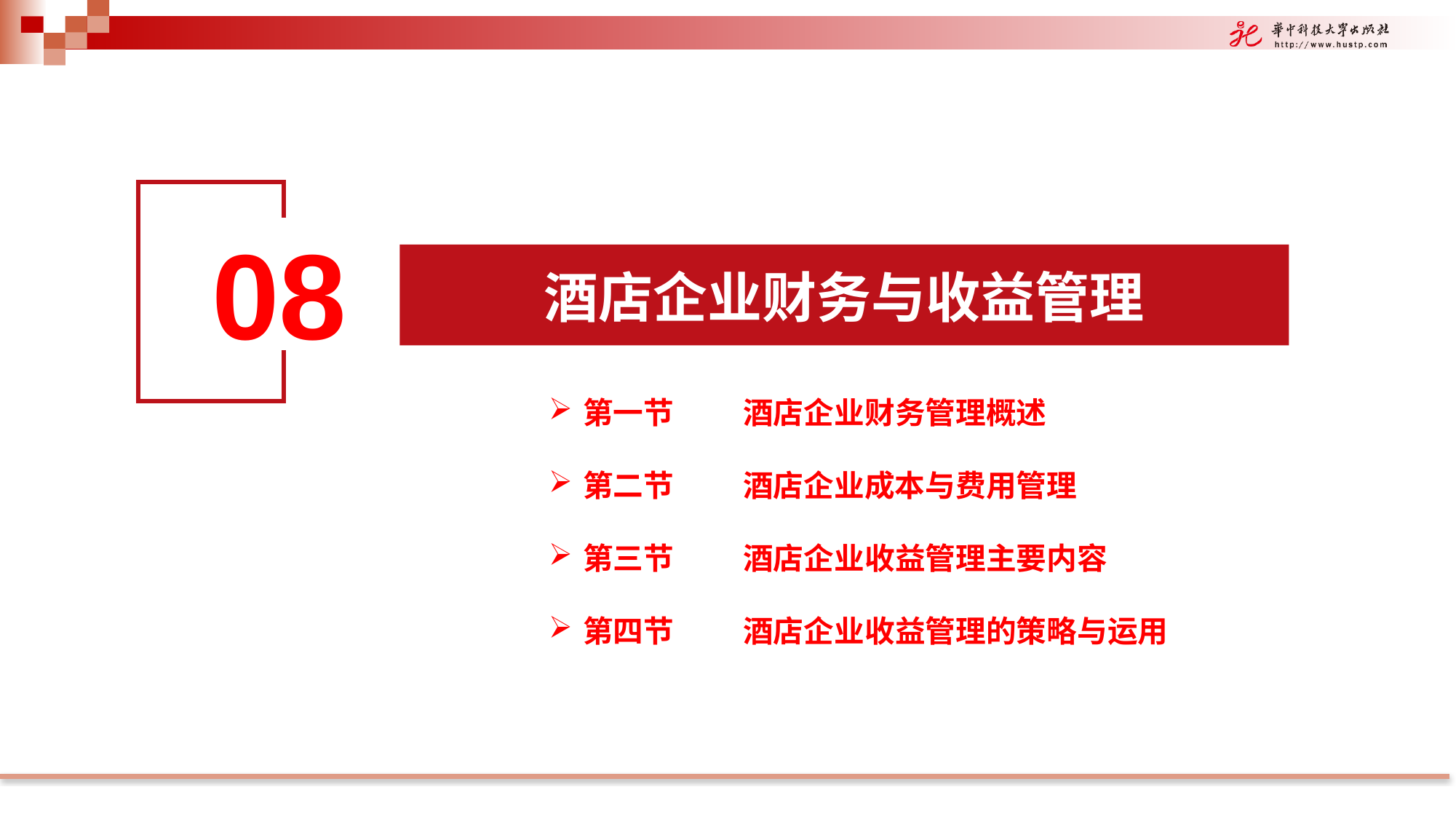

08

酒店企业财务与收益管理
第一节          酒店企业财务管理概述
第二节          酒店企业成本与费用管理
第三节          酒店企业收益管理主要内容
第四节          酒店企业收益管理的策略与运用